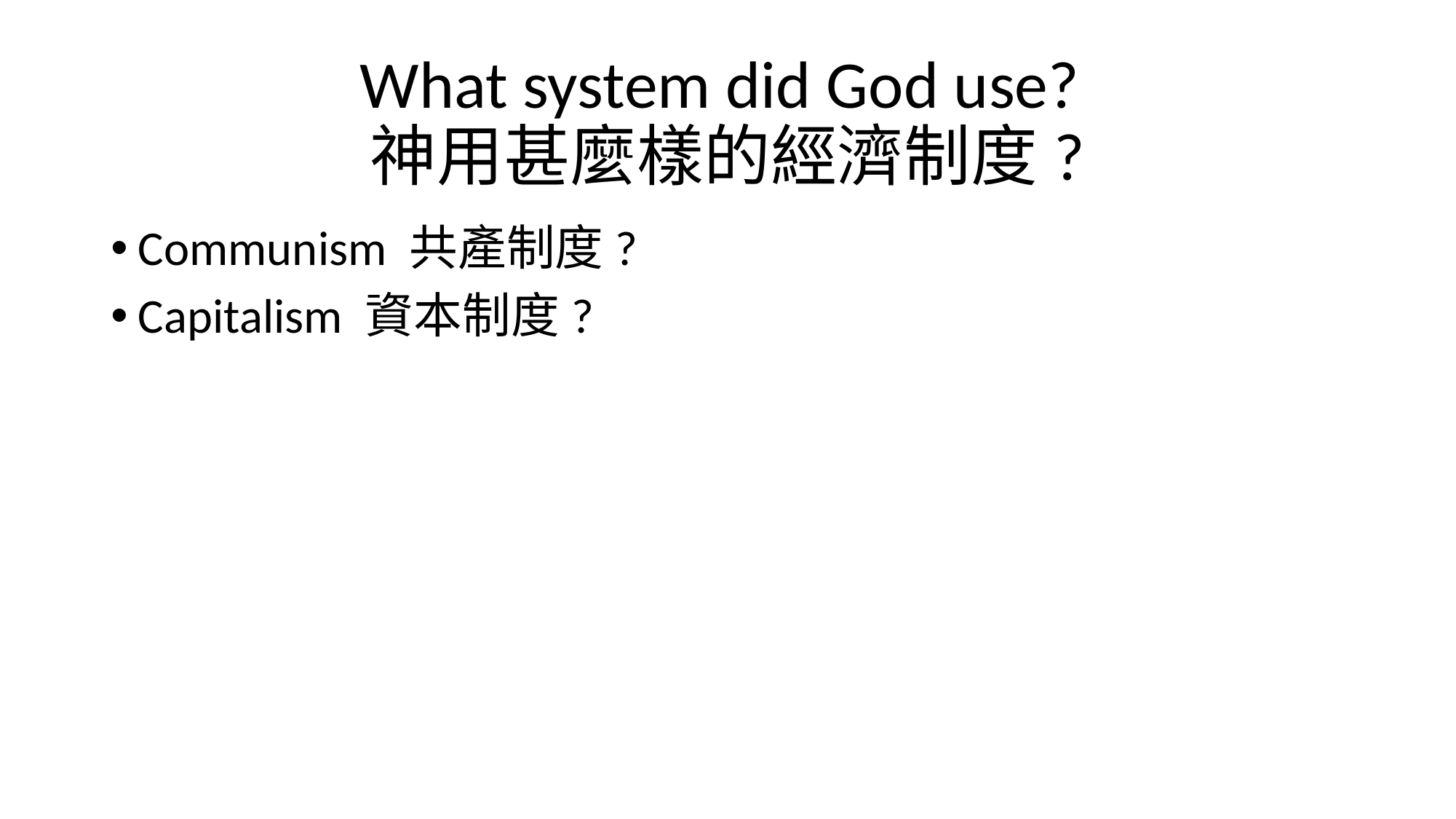

# What system did God use? 神用甚麼樣的經濟制度?
Communism 共產制度?
Capitalism 資本制度?